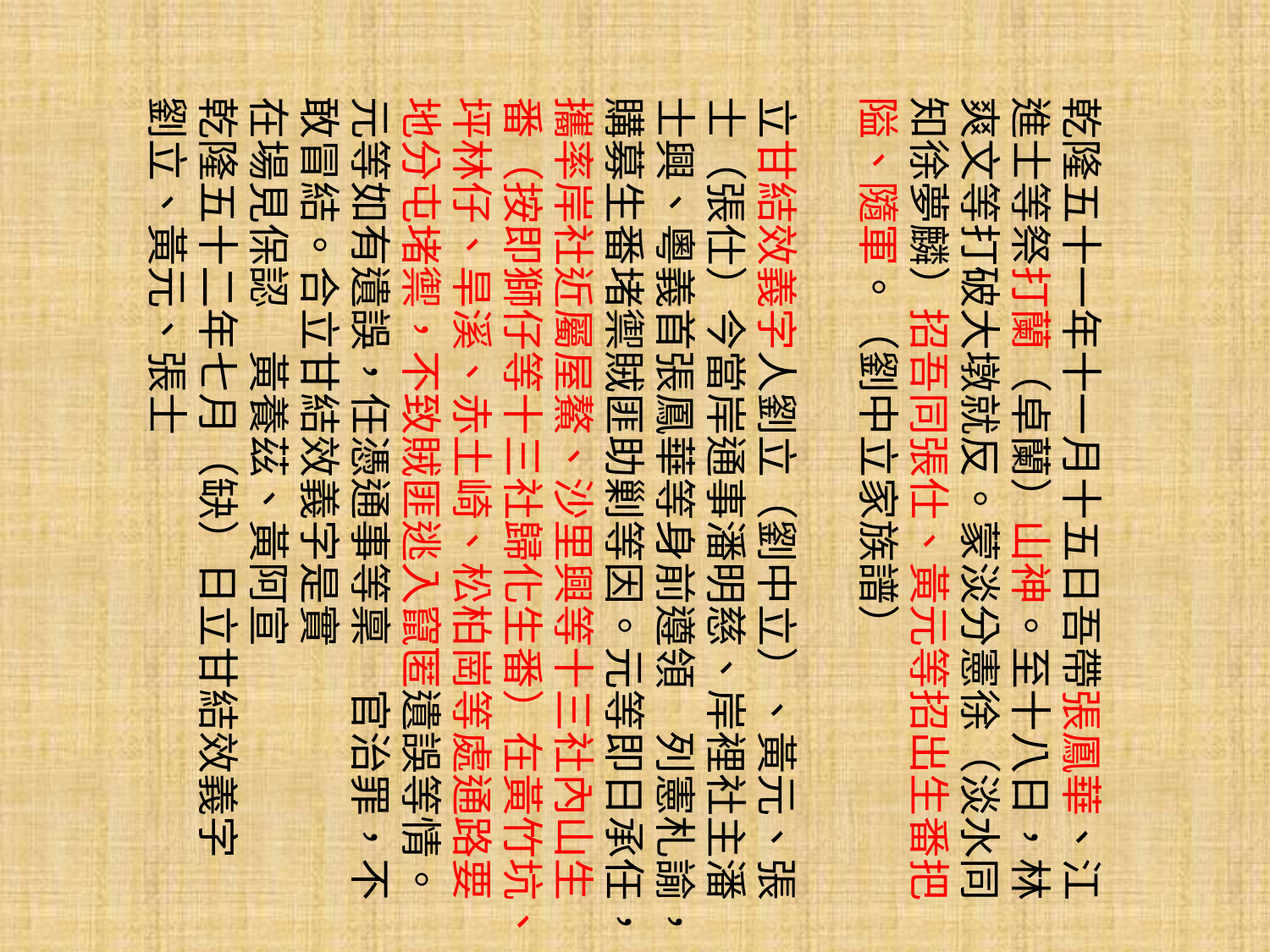

乾隆五十一年十一月十五日吾帶張鳳華、江進士等祭打蘭（卓蘭）山神。至十八日，林爽文等打破大墩就反。蒙淡分憲徐（淡水同知徐夢麟）招吾同張仕、黃元等招出生番把隘、隨軍。（劉中立家族譜）

立甘結效義字人劉立（劉中立）、黃元、張士（張仕）今當岸通事潘明慈、岸裡社主潘士興、粵義首張鳳華等身前遵領　列憲札諭，購募生番堵禦賊匪助剿等因。元等即日承任，攜率岸社近屬屋鰲、沙里興等十三社內山生番（按即獅仔等十三社歸化生番）在黃竹坑、坪林仔、旱溪、赤土崎、松柏崗等處通路要地分屯堵禦，不致賊匪逃入竄匿遺誤等情。元等如有遺誤，任憑通事等稟　官治罪，不敢冒結。合立甘結效義字是實
在場見保認　黃養茲、黃阿宣
乾隆五十二年七月（缺）日立甘結效義字　劉立、黃元、張士